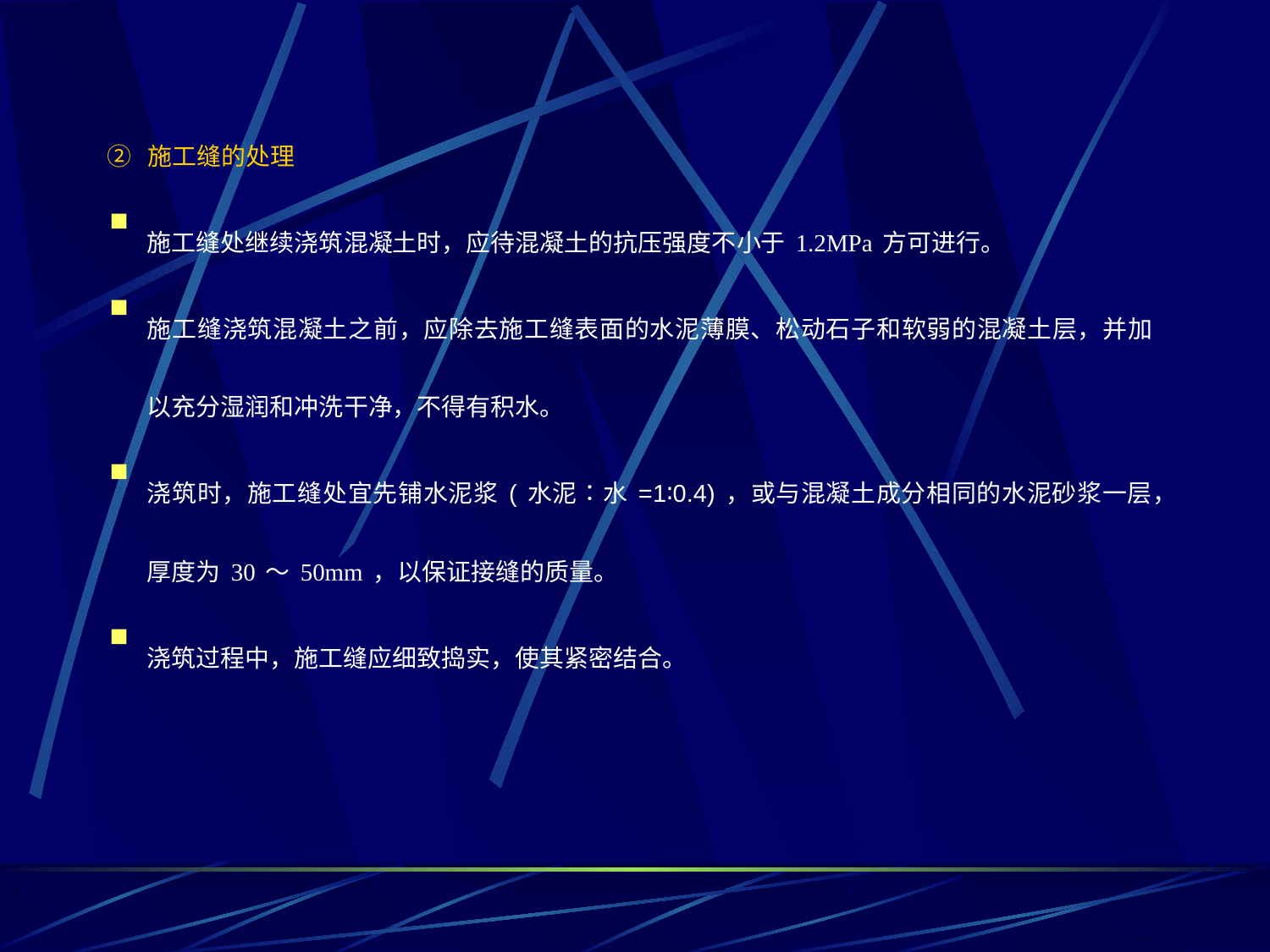

② 施工缝的处理
施工缝处继续浇筑混凝土时，应待混凝土的抗压强度不小于1.2MPa方可进行。
施工缝浇筑混凝土之前，应除去施工缝表面的水泥薄膜、松动石子和软弱的混凝土层，并加以充分湿润和冲洗干净，不得有积水。
浇筑时，施工缝处宜先铺水泥浆(水泥∶水=1∶0.4)，或与混凝土成分相同的水泥砂浆一层，厚度为30～50mm，以保证接缝的质量。
浇筑过程中，施工缝应细致捣实，使其紧密结合。